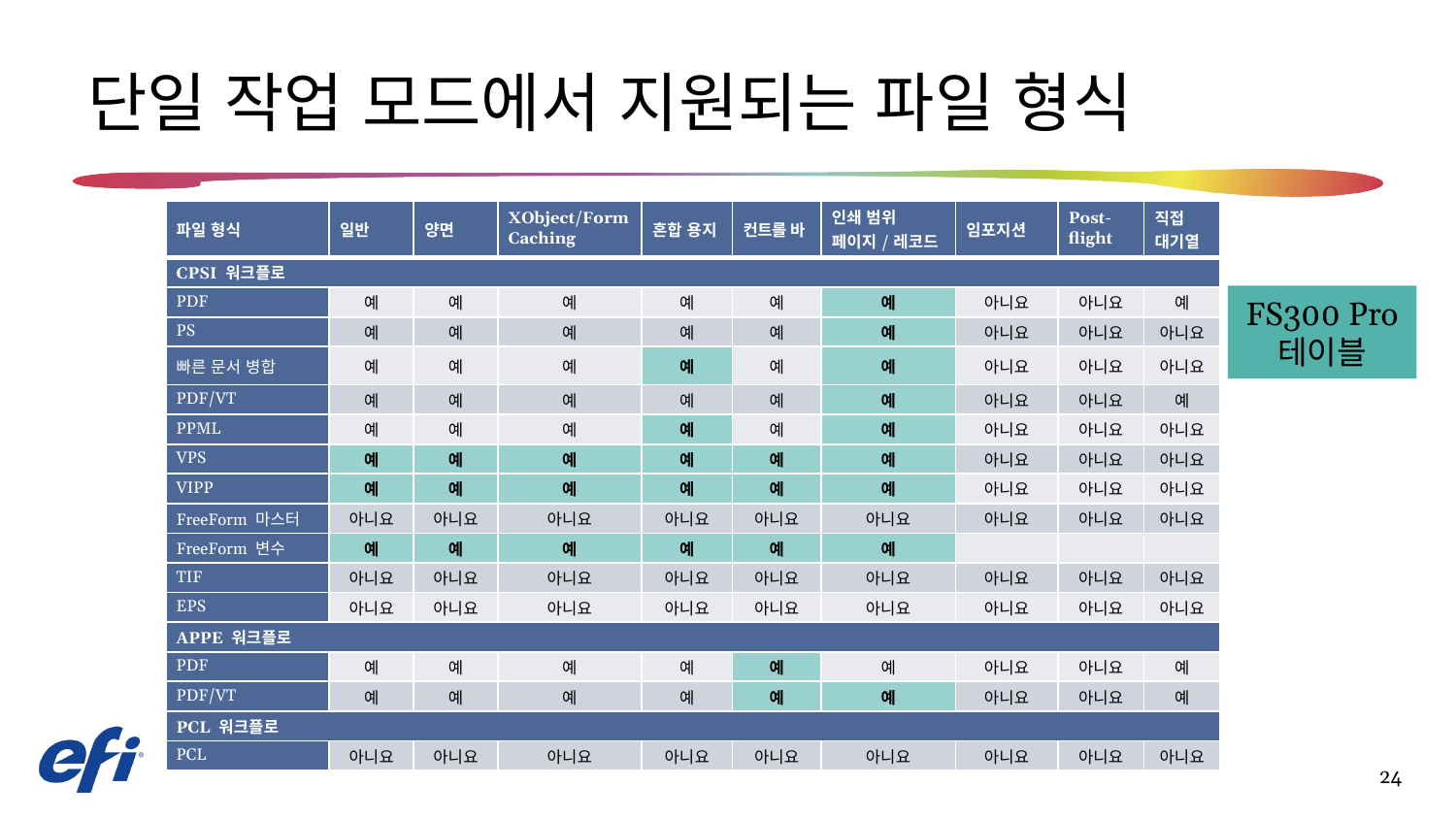

# 단일 작업 모드에서 지원되는 파일 형식
| 파일 형식 | 일반 | 양면 | XObject/Form Caching | 혼합 용지 | 컨트롤 바 | 인쇄 범위 페이지/레코드 | 임포지션 | Post-flight | 직접 대기열 |
| --- | --- | --- | --- | --- | --- | --- | --- | --- | --- |
| CPSI 워크플로 |  |  |  |  |  |  |  |  |  |
| PDF | 예 | 예 | 예 | 예 | 예 | 예 | 아니요 | 아니요 | 예 |
| PS | 예 | 예 | 예 | 예 | 예 | 예 | 아니요 | 아니요 | 아니요 |
| 빠른 문서 병합 | 예 | 예 | 예 | 예 | 예 | 예 | 아니요 | 아니요 | 아니요 |
| PDF/VT | 예 | 예 | 예 | 예 | 예 | 예 | 아니요 | 아니요 | 예 |
| PPML | 예 | 예 | 예 | 예 | 예 | 예 | 아니요 | 아니요 | 아니요 |
| VPS | 예 | 예 | 예 | 예 | 예 | 예 | 아니요 | 아니요 | 아니요 |
| VIPP | 예 | 예 | 예 | 예 | 예 | 예 | 아니요 | 아니요 | 아니요 |
| FreeForm 마스터 | 아니요 | 아니요 | 아니요 | 아니요 | 아니요 | 아니요 | 아니요 | 아니요 | 아니요 |
| FreeForm 변수 | 예 | 예 | 예 | 예 | 예 | 예 |  |  |  |
| TIF | 아니요 | 아니요 | 아니요 | 아니요 | 아니요 | 아니요 | 아니요 | 아니요 | 아니요 |
| EPS | 아니요 | 아니요 | 아니요 | 아니요 | 아니요 | 아니요 | 아니요 | 아니요 | 아니요 |
| APPE 워크플로 |  |  |  |  |  |  |  |  |  |
| PDF | 예 | 예 | 예 | 예 | 예 | 예 | 아니요 | 아니요 | 예 |
| PDF/VT | 예 | 예 | 예 | 예 | 예 | 예 | 아니요 | 아니요 | 예 |
| PCL 워크플로 |  |  |  |  |  |  |  |  |  |
| PCL | 아니요 | 아니요 | 아니요 | 아니요 | 아니요 | 아니요 | 아니요 | 아니요 | 아니요 |
FS300 Pro 테이블
24